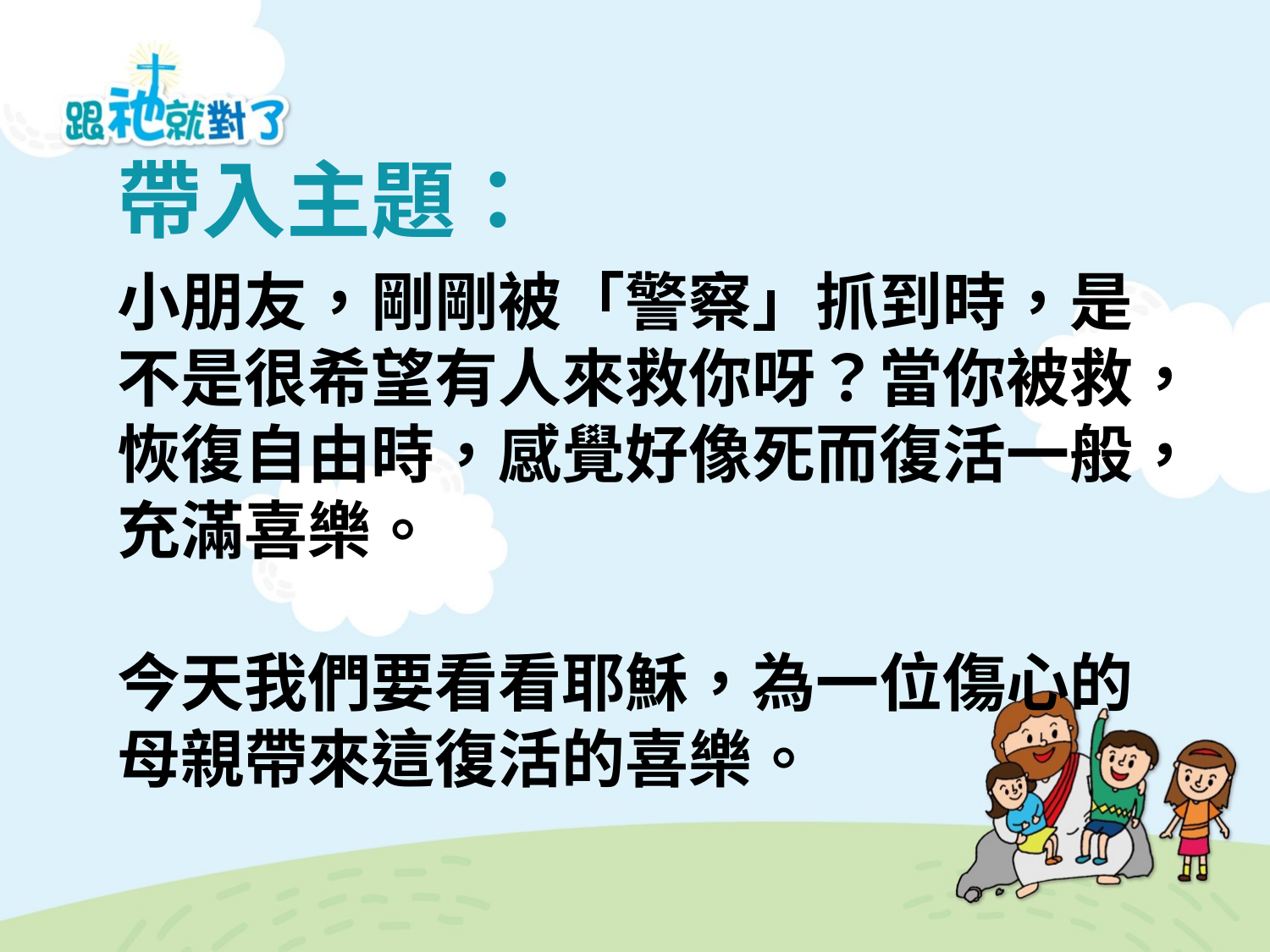

帶入主題：
小朋友，剛剛被「警察」抓到時，是不是很希望有人來救你呀？當你被救，恢復自由時，感覺好像死而復活一般，充滿喜樂。

今天我們要看看耶穌，為一位傷心的母親帶來這復活的喜樂。